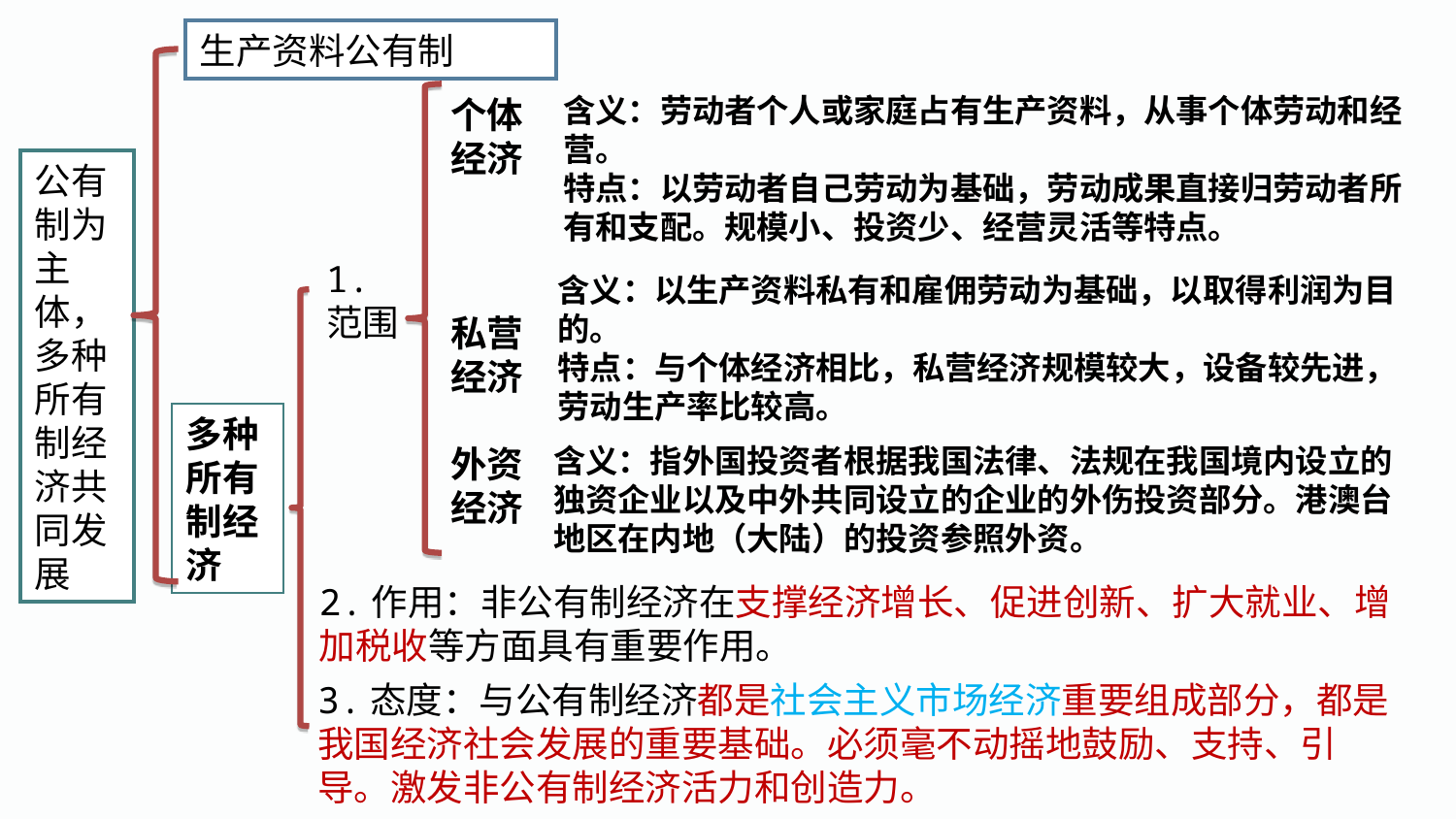

生产资料公有制

含义：劳动者个人或家庭占有生产资料，从事个体劳动和经营。
特点：以劳动者自己劳动为基础，劳动成果直接归劳动者所有和支配。规模小、投资少、经营灵活等特点。

个体
经济

私营
经济

外资经济
公有制为主体，多种所有制经济共同发展
1.范围
含义：以生产资料私有和雇佣劳动为基础，以取得利润为目的。
特点：与个体经济相比，私营经济规模较大，设备较先进，劳动生产率比较高。

多种所有制经济
含义：指外国投资者根据我国法律、法规在我国境内设立的独资企业以及中外共同设立的企业的外伤投资部分。港澳台地区在内地（大陆）的投资参照外资。
2.作用：非公有制经济在支撑经济增长、促进创新、扩大就业、增加税收等方面具有重要作用。
3.态度：与公有制经济都是社会主义市场经济重要组成部分，都是我国经济社会发展的重要基础。必须毫不动摇地鼓励、支持、引导。激发非公有制经济活力和创造力。